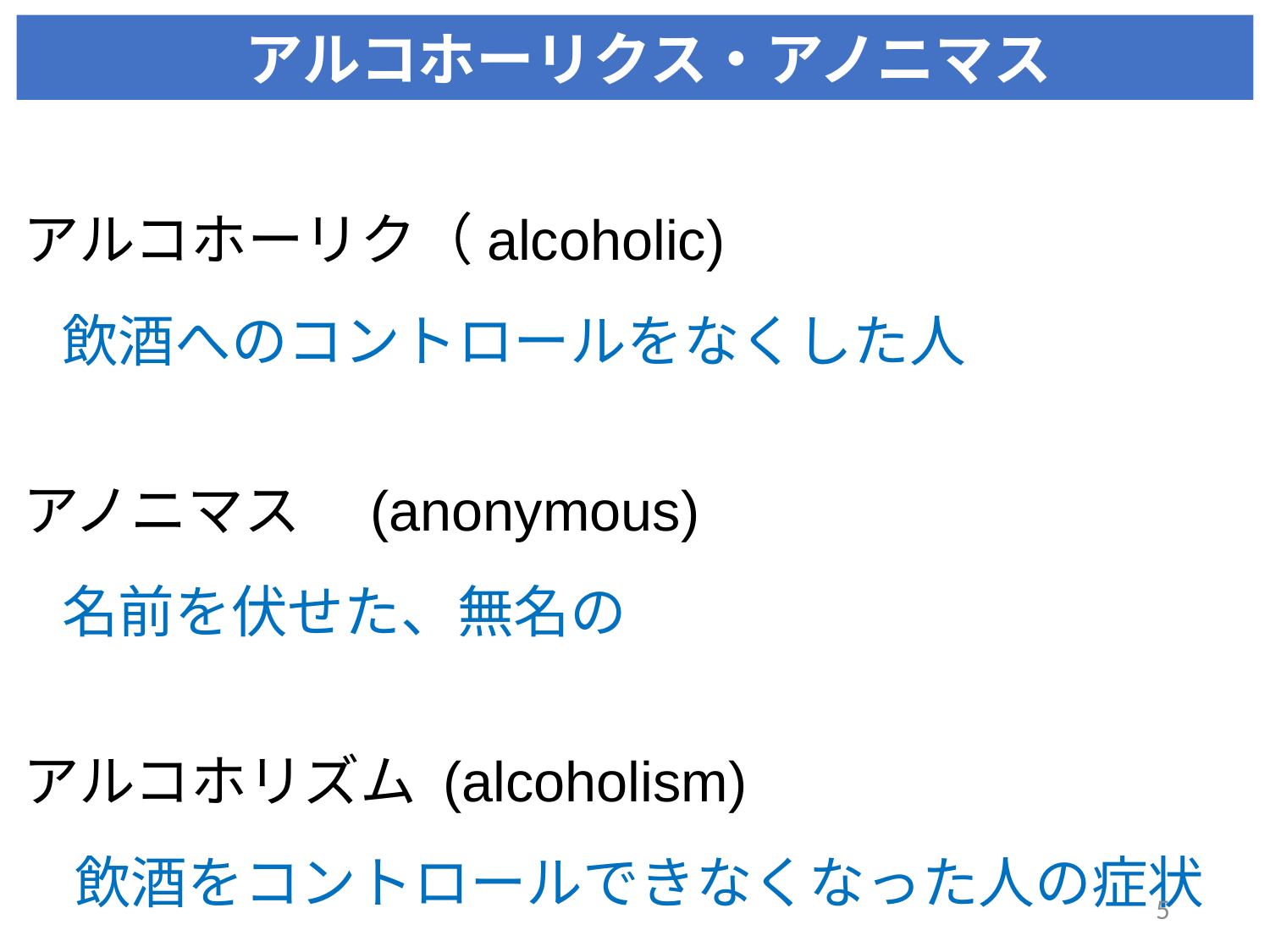

# アルコホーリクス・アノニマス
アルコホーリク（alcoholic)
  飲酒へのコントロールをなくした人

アノニマス　(anonymous)
  名前を伏せた、無名の

アルコホリズム (alcoholism)
   飲酒をコントロールできなくなった人の症状
5